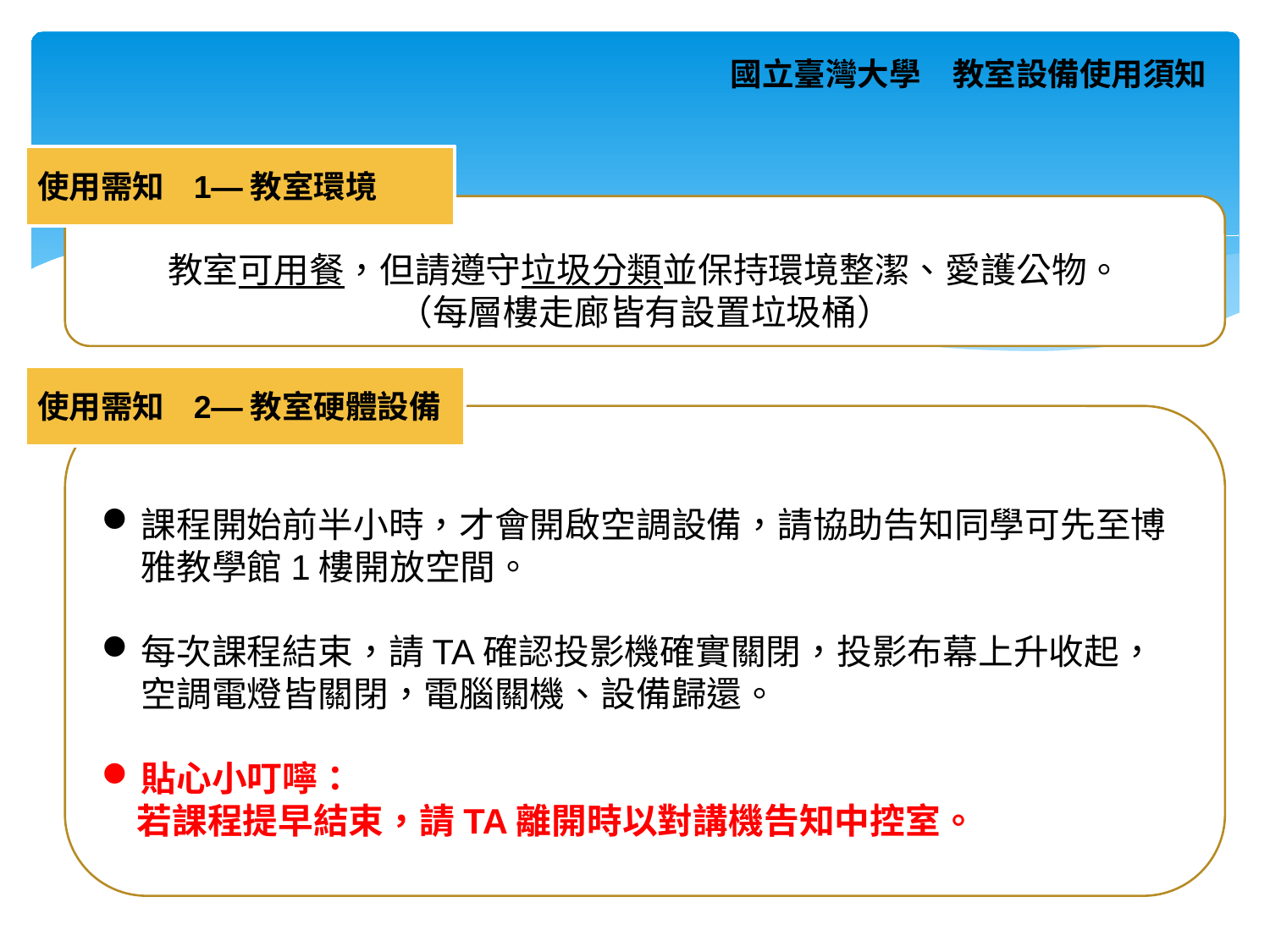

國立臺灣大學　教室設備使用須知
使用需知   1—教室環境

教室可用餐，但請遵守垃圾分類並保持環境整潔、愛護公物。
（每層樓走廊皆有設置垃圾桶）
使用需知   2—教室硬體設備

課程開始前半小時，才會開啟空調設備，請協助告知同學可先至博雅教學館1樓開放空間。

每次課程結束，請TA確認投影機確實關閉，投影布幕上升收起，空調電燈皆關閉，電腦關機、設備歸還。

貼心小叮嚀：
　若課程提早結束，請TA離開時以對講機告知中控室。